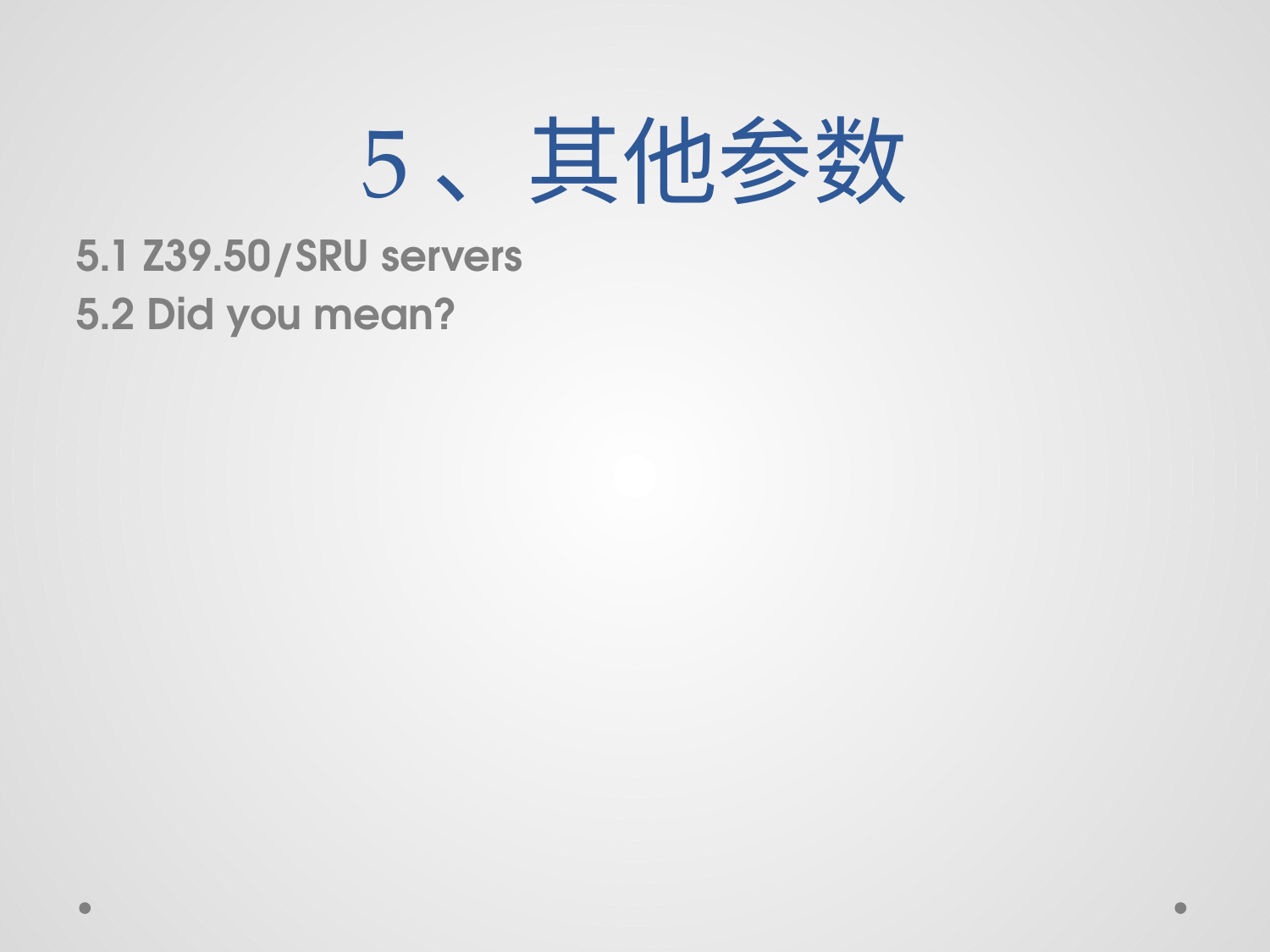

# 5、其他参数
5.1 Z39.50/SRU servers
5.2 Did you mean?